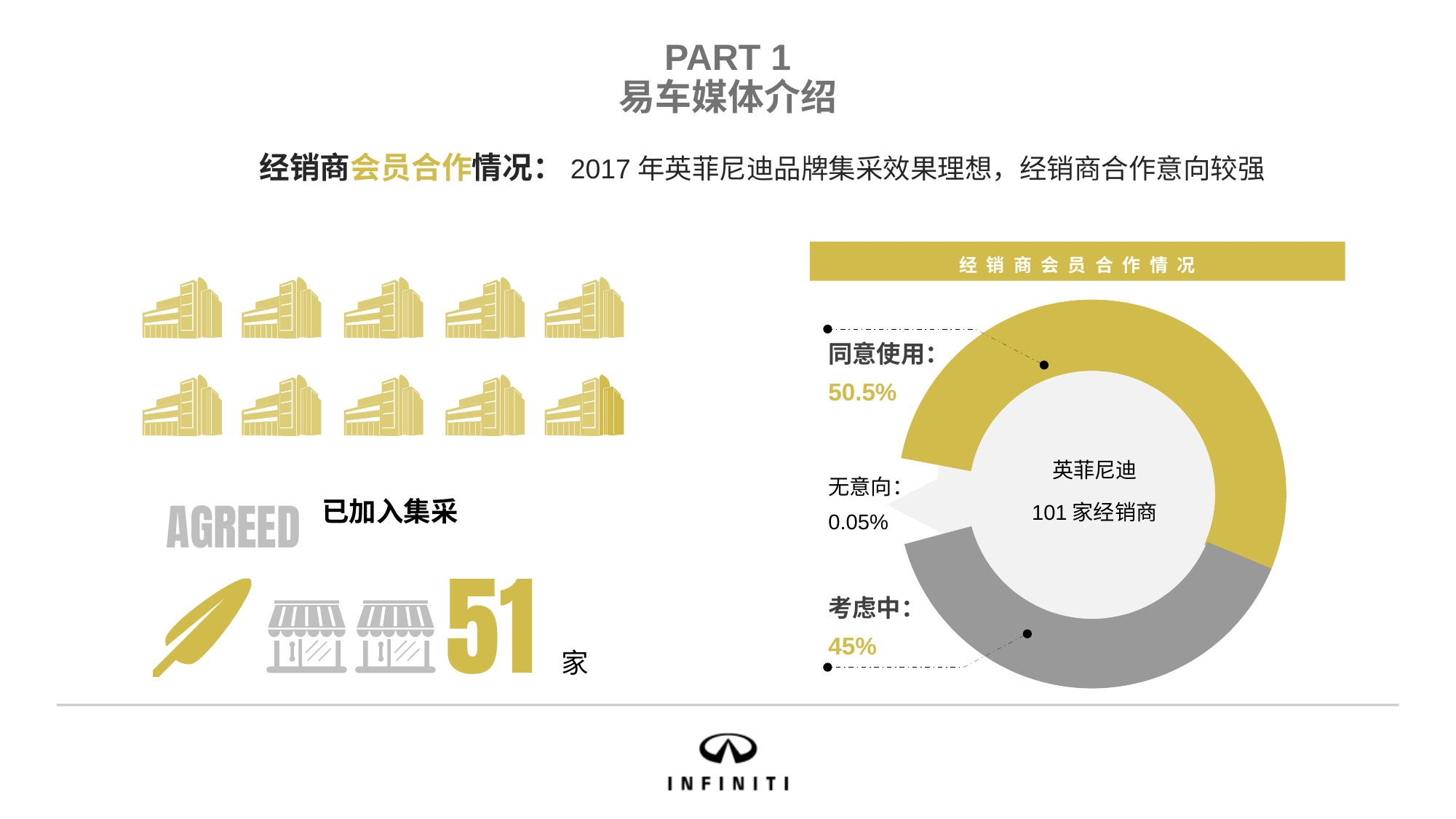

PART 1
易车媒体介绍
经销商会员合作情况：2017年英菲尼迪品牌集采效果理想，经销商合作意向较强
经销商会员合作情况

英菲尼迪
101家经销商

同意使用：
50.5%
 AGREED
无意向：
0.05%
已加入集采
51家

考虑中：
45%